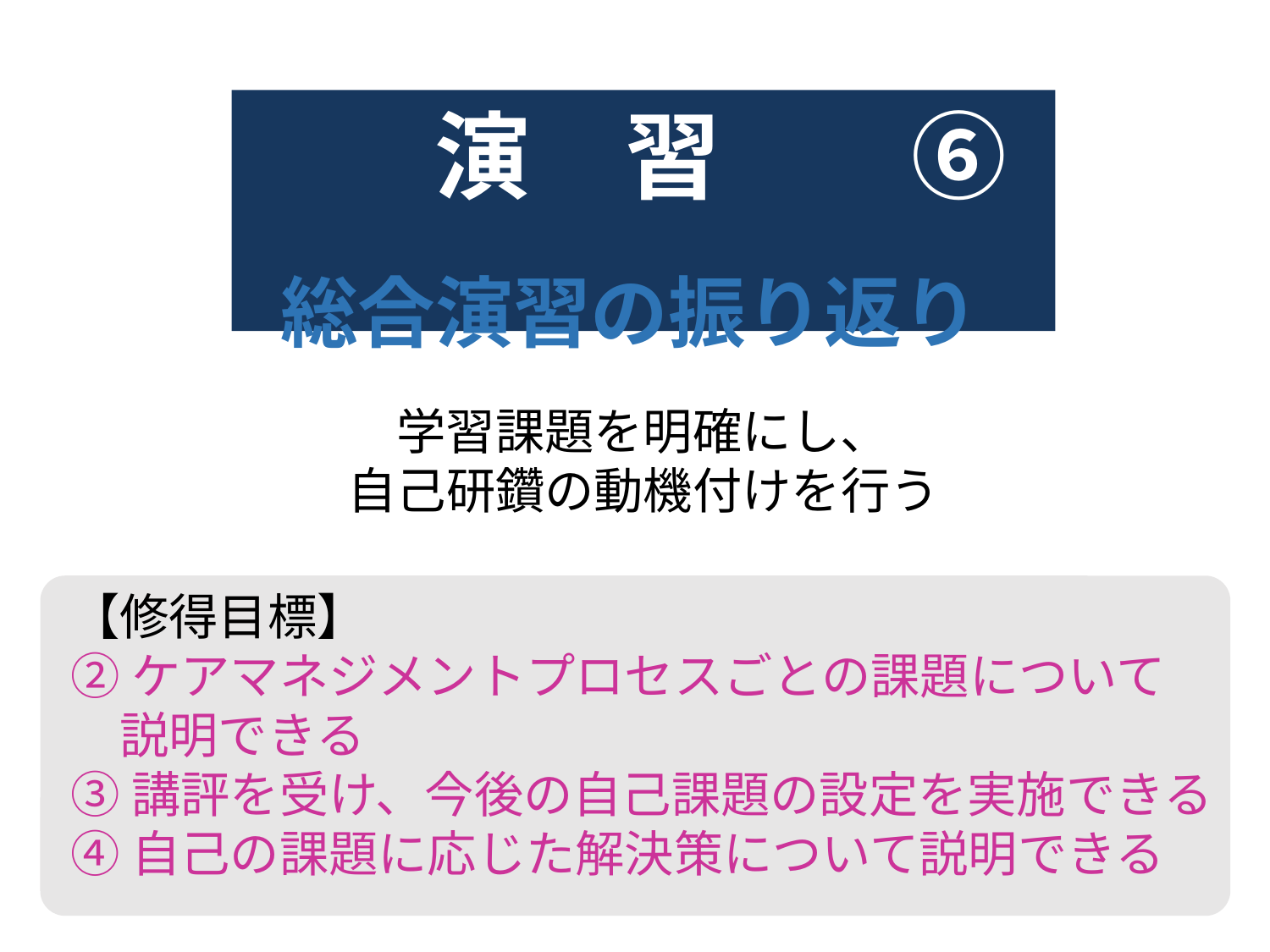

演　習　　⑥
総合演習の振り返り

学習課題を明確にし、
自己研鑽の動機付けを行う
【修得目標】
②ケアマネジメントプロセスごとの課題について
　説明できる
③講評を受け、今後の自己課題の設定を実施できる
④自己の課題に応じた解決策について説明できる